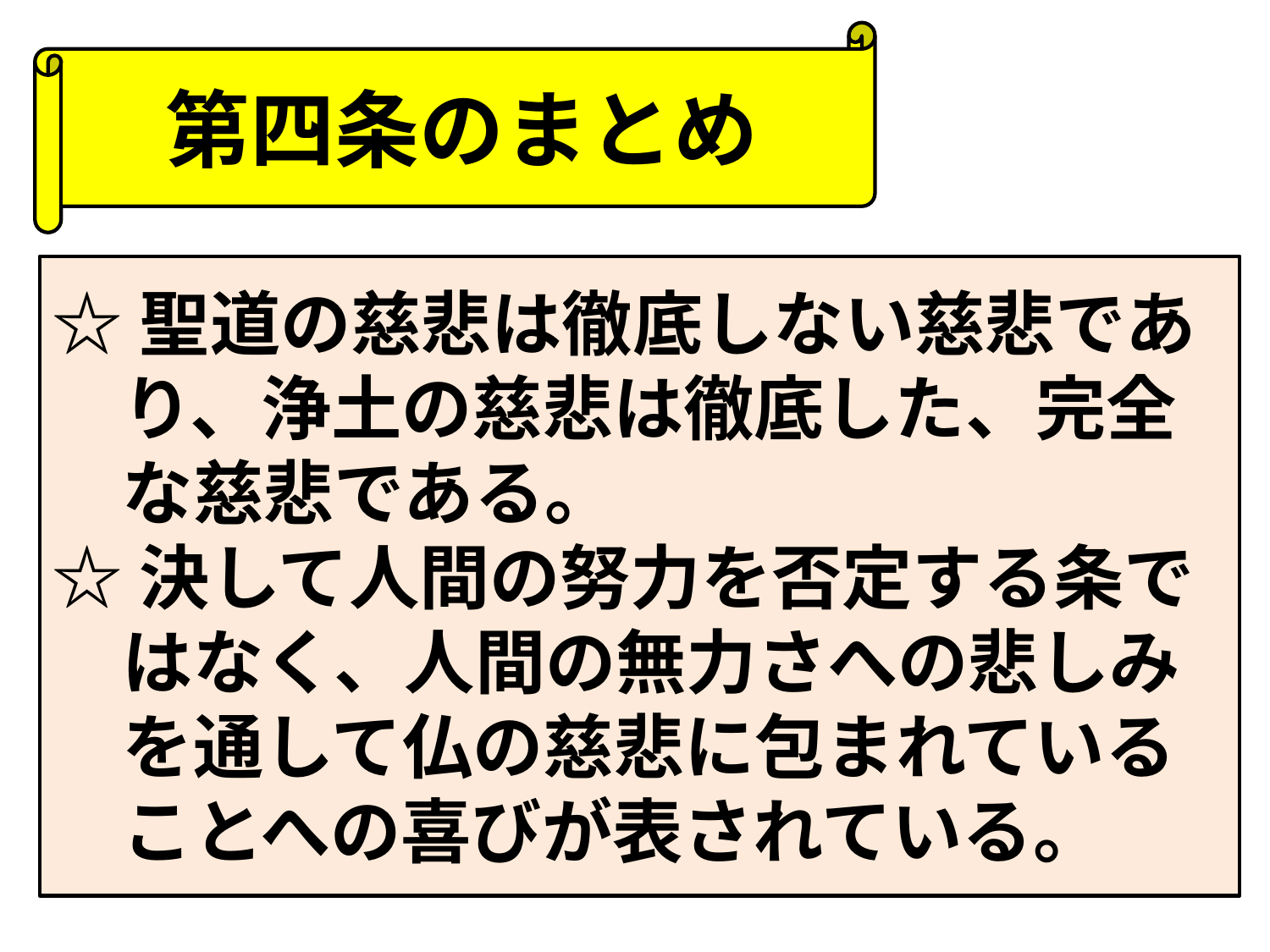

第四条のまとめ
☆聖道の慈悲は徹底しない慈悲であ
　り、浄土の慈悲は徹底した、完全
　な慈悲である。
☆決して人間の努力を否定する条で
　はなく、人間の無力さへの悲しみ
　を通して仏の慈悲に包まれている
　ことへの喜びが表されている。